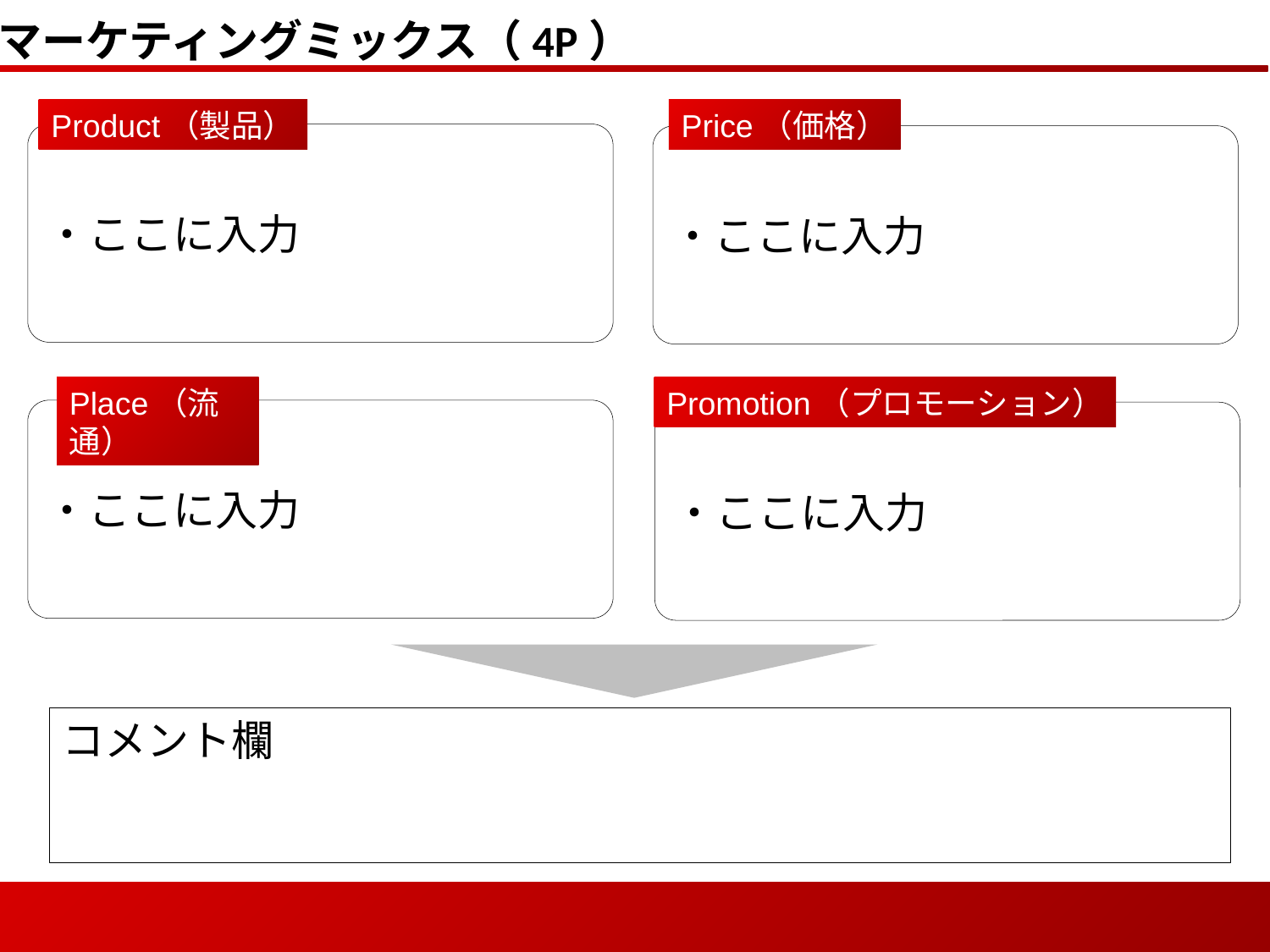

マーケティングミックス（4P）

Product（製品）
Price（価格）
・ここに入力
・ここに入力
Place（流通）
Promotion（プロモーション）
・ここに入力
・ここに入力

コメント欄